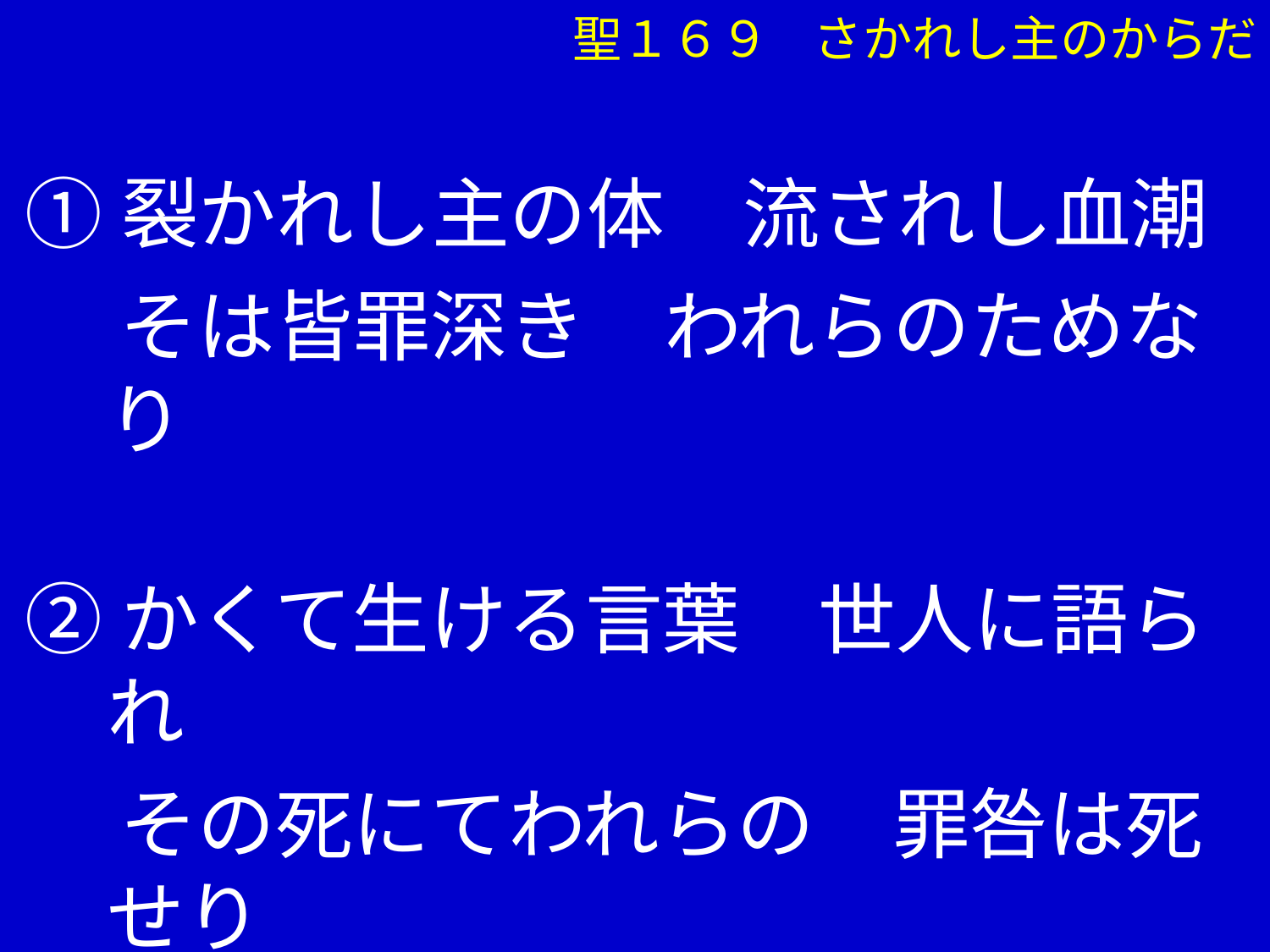

聖１６９    さかれし主のからだ
①裂かれし主の体　流されし血潮
　 そは皆罪深き　われらのためなり

②かくて生ける言葉　世人に語られ
　 その死にてわれらの　罪咎は死せり